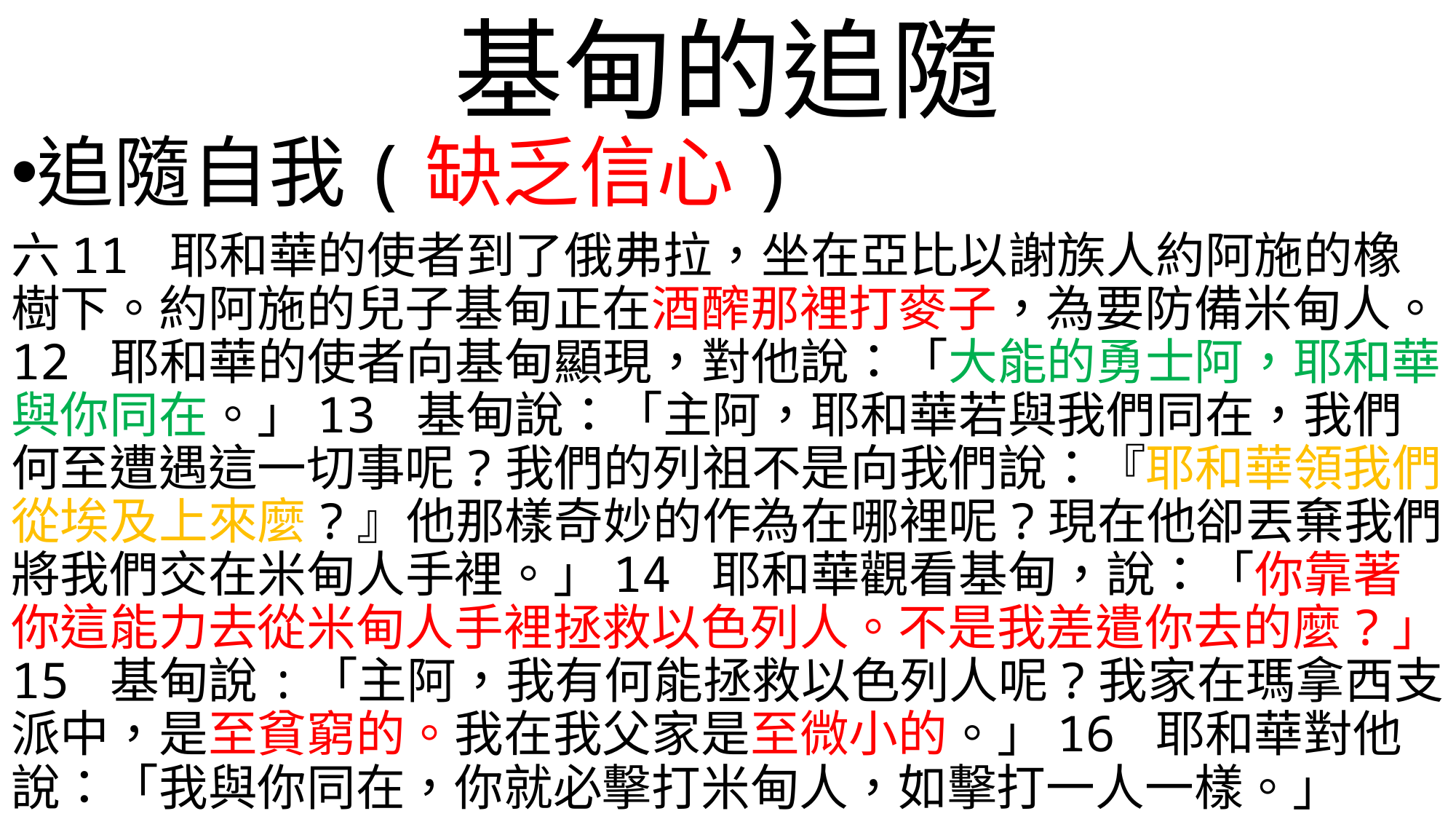

# 基甸的追隨
追隨自我(缺乏信心)
六11 耶和華的使者到了俄弗拉，坐在亞比以謝族人約阿施的橡樹下。約阿施的兒子基甸正在酒醡那裡打麥子，為要防備米甸人。12 耶和華的使者向基甸顯現，對他說：「大能的勇士阿，耶和華與你同在。」13 基甸說：「主阿，耶和華若與我們同在，我們何至遭遇這一切事呢?我們的列祖不是向我們說：『耶和華領我們從埃及上來麼?』他那樣奇妙的作為在哪裡呢?現在他卻丟棄我們，將我們交在米甸人手裡。」14 耶和華觀看基甸，說：「你靠著你這能力去從米甸人手裡拯救以色列人。不是我差遣你去的麼?」15 基甸說:「主阿，我有何能拯救以色列人呢?我家在瑪拿西支派中，是至貧窮的。我在我父家是至微小的。」16 耶和華對他說：「我與你同在，你就必擊打米甸人，如擊打一人一樣。」